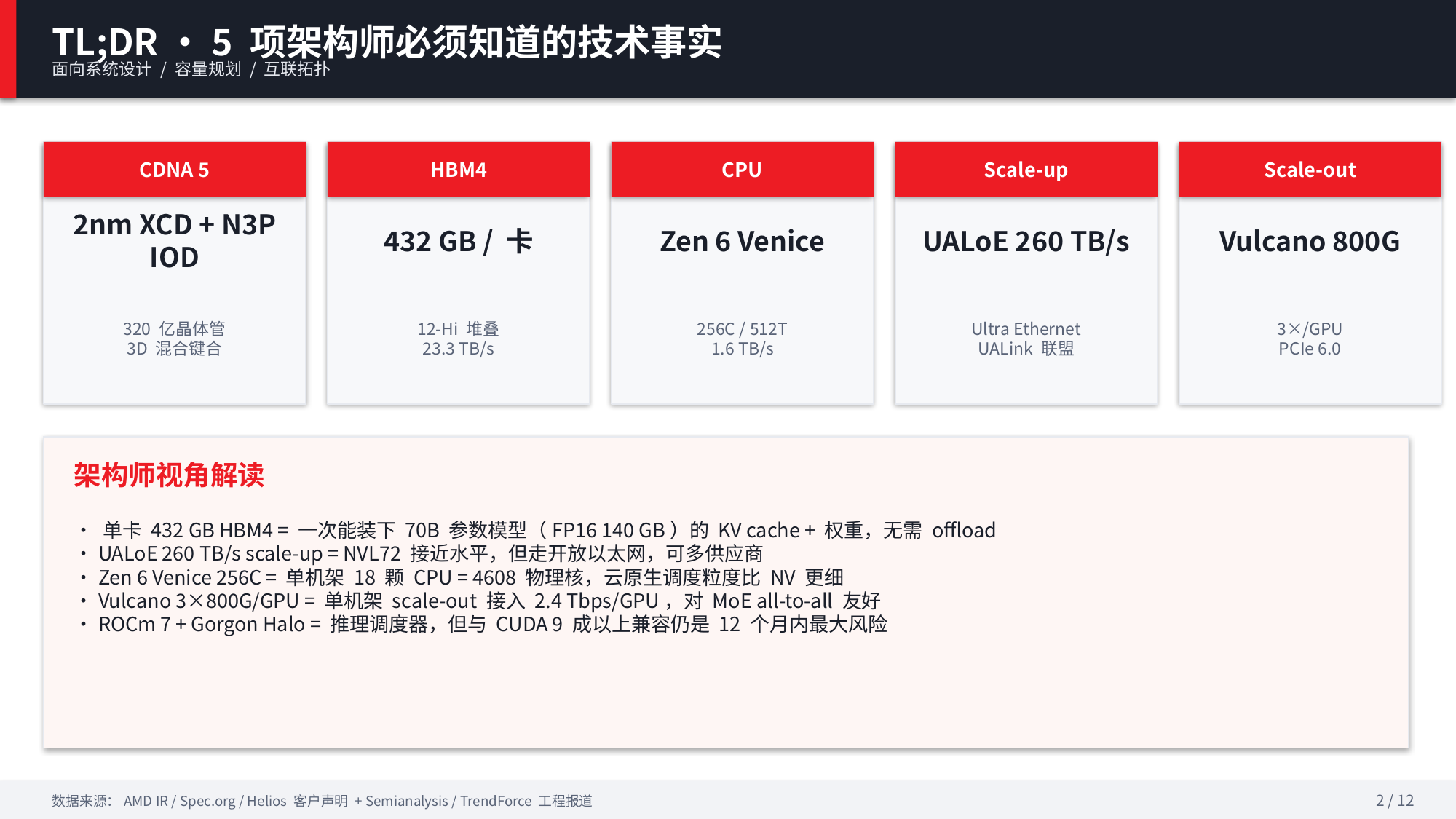

TL;DR · 5 项架构师必须知道的技术事实
面向系统设计 / 容量规划 / 互联拓扑

CDNA 5

HBM4

CPU

Scale-up

Scale-out
2nm XCD + N3P IOD
432 GB / 卡
Zen 6 Venice
UALoE 260 TB/s
Vulcano 800G
320 亿晶体管
3D 混合键合
12-Hi 堆叠
23.3 TB/s
256C / 512T
1.6 TB/s
Ultra Ethernet
UALink 联盟
3×/GPU
PCIe 6.0

架构师视角解读
• 单卡 432 GB HBM4 = 一次能装下 70B 参数模型（FP16 140 GB）的 KV cache + 权重，无需 offload
• UALoE 260 TB/s scale-up = NVL72 接近水平，但走开放以太网，可多供应商
• Zen 6 Venice 256C = 单机架 18 颗 CPU = 4608 物理核，云原生调度粒度比 NV 更细
• Vulcano 3×800G/GPU = 单机架 scale-out 接入 2.4 Tbps/GPU，对 MoE all-to-all 友好
• ROCm 7 + Gorgon Halo = 推理调度器，但与 CUDA 9 成以上兼容仍是 12 个月内最大风险

数据来源：AMD IR / Spec.org / Helios 客户声明 + Semianalysis / TrendForce 工程报道
2 / 12